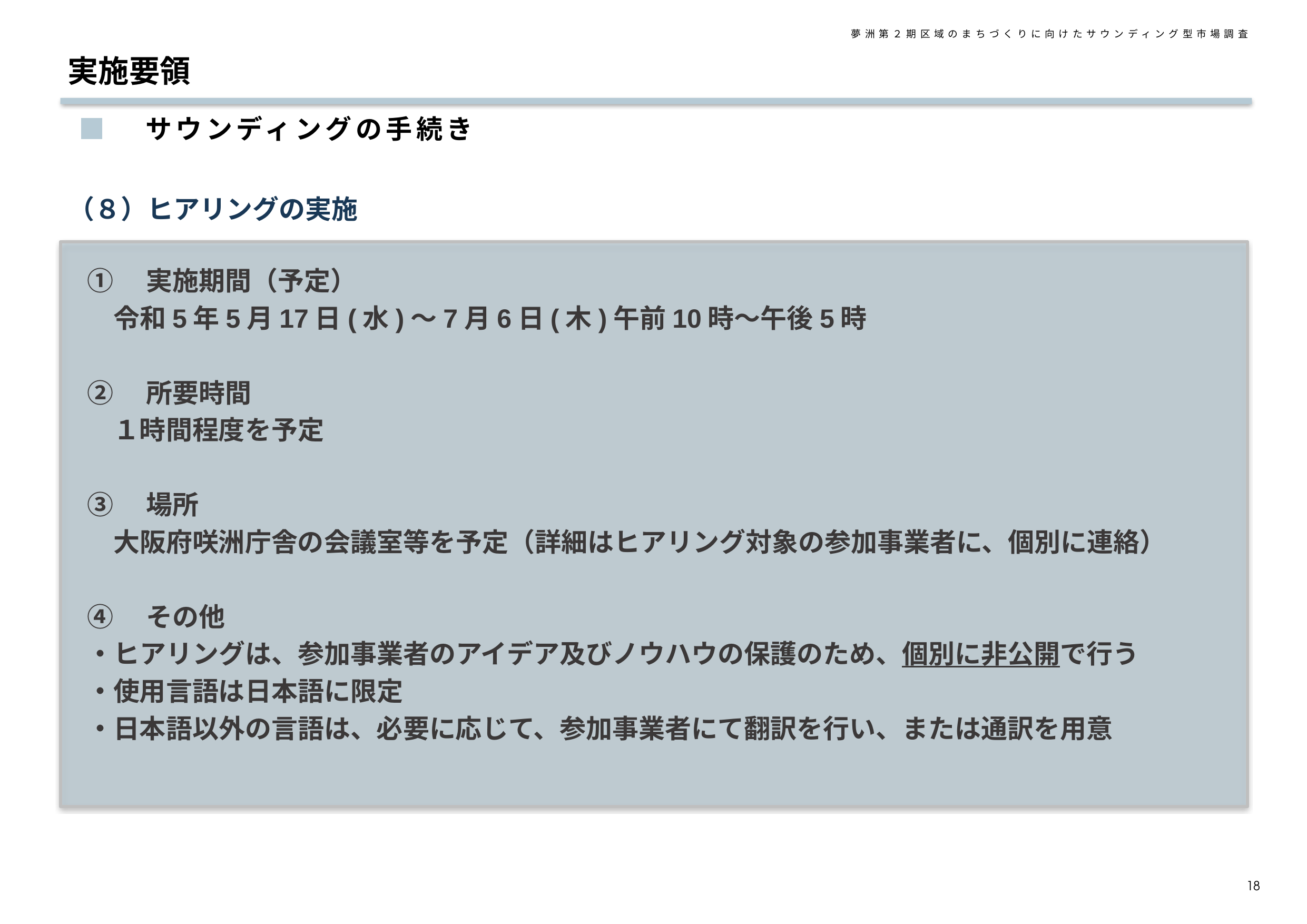

夢洲第２期区域のまちづくりに向けたサウンディング型市場調査
実施要領

■　サウンディングの手続き
（８）ヒアリングの実施

①　実施期間（予定）
　令和5年5月17日(水)～7月6日(木)午前10時～午後5時

②　所要時間
　１時間程度を予定

③　場所
　大阪府咲洲庁舎の会議室等を予定（詳細はヒアリング対象の参加事業者に、個別に連絡）

④　その他
・ヒアリングは、参加事業者のアイデア及びノウハウの保護のため、個別に非公開で行う
・使用言語は日本語に限定
・日本語以外の言語は、必要に応じて、参加事業者にて翻訳を行い、または通訳を用意
18